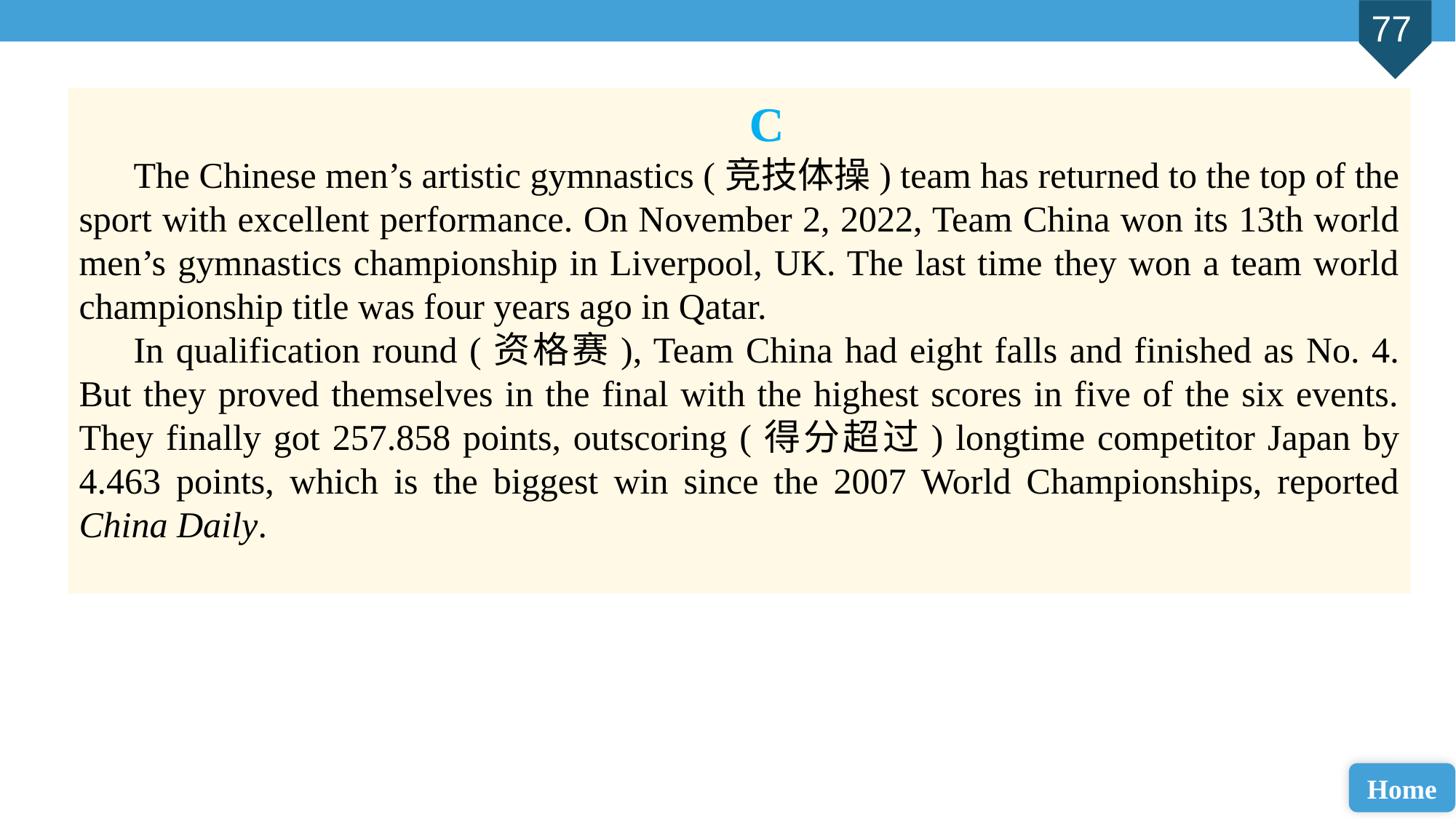

C
The Chinese men’s artistic gymnastics (竞技体操) team has returned to the top of the sport with excellent performance. On November 2, 2022, Team China won its 13th world men’s gymnastics championship in Liverpool, UK. The last time they won a team world championship title was four years ago in Qatar.
In qualification round (资格赛), Team China had eight falls and finished as No. 4. But they proved themselves in the final with the highest scores in five of the six events. They finally got 257.858 points, outscoring (得分超过) longtime competitor Japan by 4.463 points, which is the biggest win since the 2007 World Championships, reported China Daily.